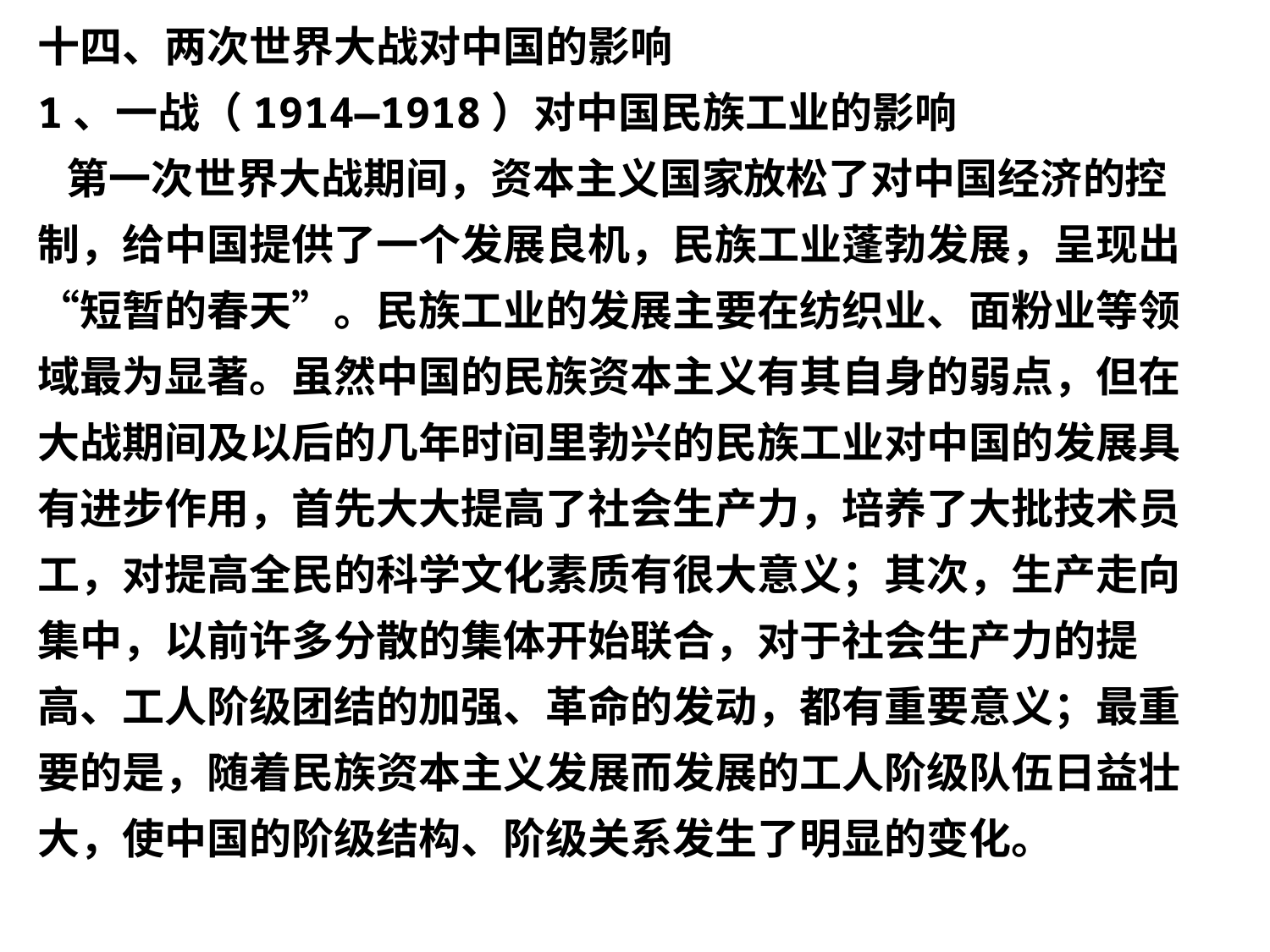

十四、两次世界大战对中国的影响
1、一战（1914—1918）对中国民族工业的影响
  第一次世界大战期间，资本主义国家放松了对中国经济的控制，给中国提供了一个发展良机，民族工业蓬勃发展，呈现出“短暂的春天”。民族工业的发展主要在纺织业、面粉业等领域最为显著。虽然中国的民族资本主义有其自身的弱点，但在大战期间及以后的几年时间里勃兴的民族工业对中国的发展具有进步作用，首先大大提高了社会生产力，培养了大批技术员工，对提高全民的科学文化素质有很大意义；其次，生产走向集中，以前许多分散的集体开始联合，对于社会生产力的提高、工人阶级团结的加强、革命的发动，都有重要意义；最重要的是，随着民族资本主义发展而发展的工人阶级队伍日益壮大，使中国的阶级结构、阶级关系发生了明显的变化。